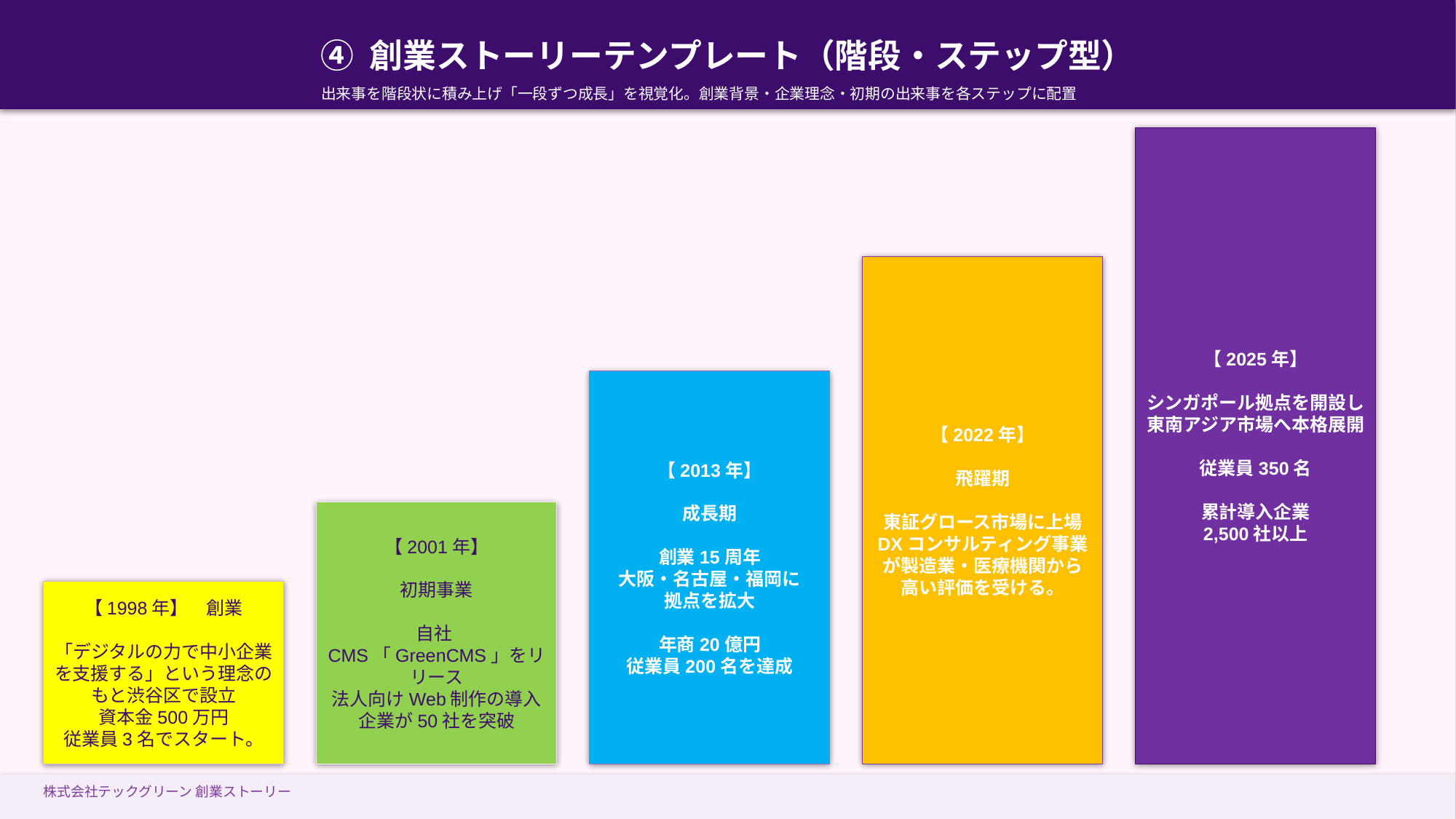

④ 創業ストーリーテンプレート（階段・ステップ型）
出来事を階段状に積み上げ「一段ずつ成長」を視覚化。創業背景・企業理念・初期の出来事を各ステップに配置
【2025年】

シンガポール拠点を開設し東南アジア市場へ本格展開

従業員350名

累計導入企業
2,500社以上
【2022年】

飛躍期

東証グロース市場に上場
DXコンサルティング事業が製造業・医療機関から
高い評価を受ける。
【2013年】

成長期

創業15周年
大阪・名古屋・福岡に
拠点を拡大

年商20億円
従業員200名を達成
【2001年】

初期事業

自社CMS「GreenCMS」をリリース
法人向けWeb制作の導入企業が50社を突破
【1998年】　創業

「デジタルの力で中小企業を支援する」という理念のもと渋谷区で設立
資本金500万円
従業員3名でスタート。

株式会社テックグリーン 創業ストーリー